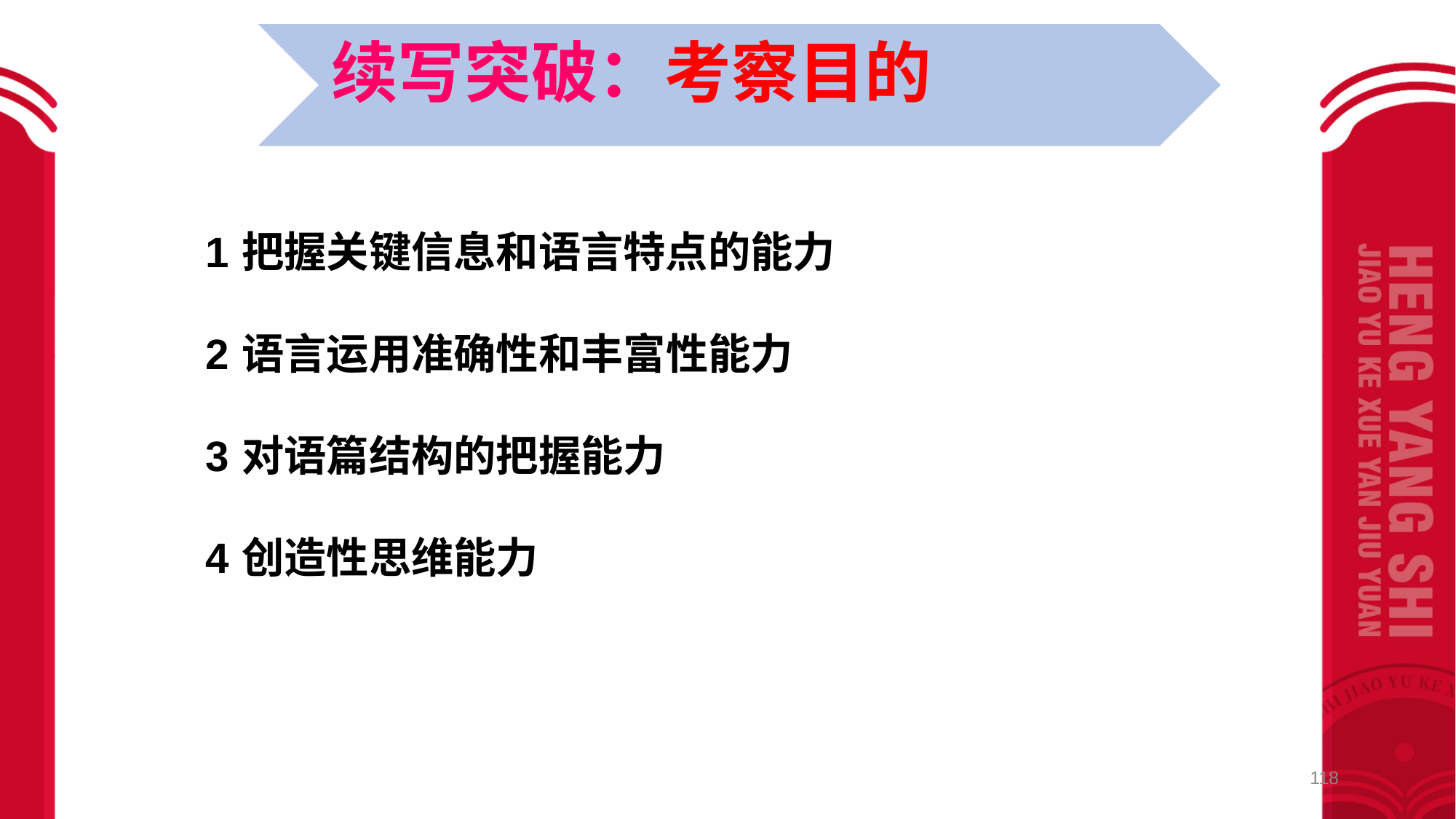

续写突破：考察目的

把握关键信息和语言特点的能力

语言运用准确性和丰富性能力

对语篇结构的把握能力

创造性思维能力
118